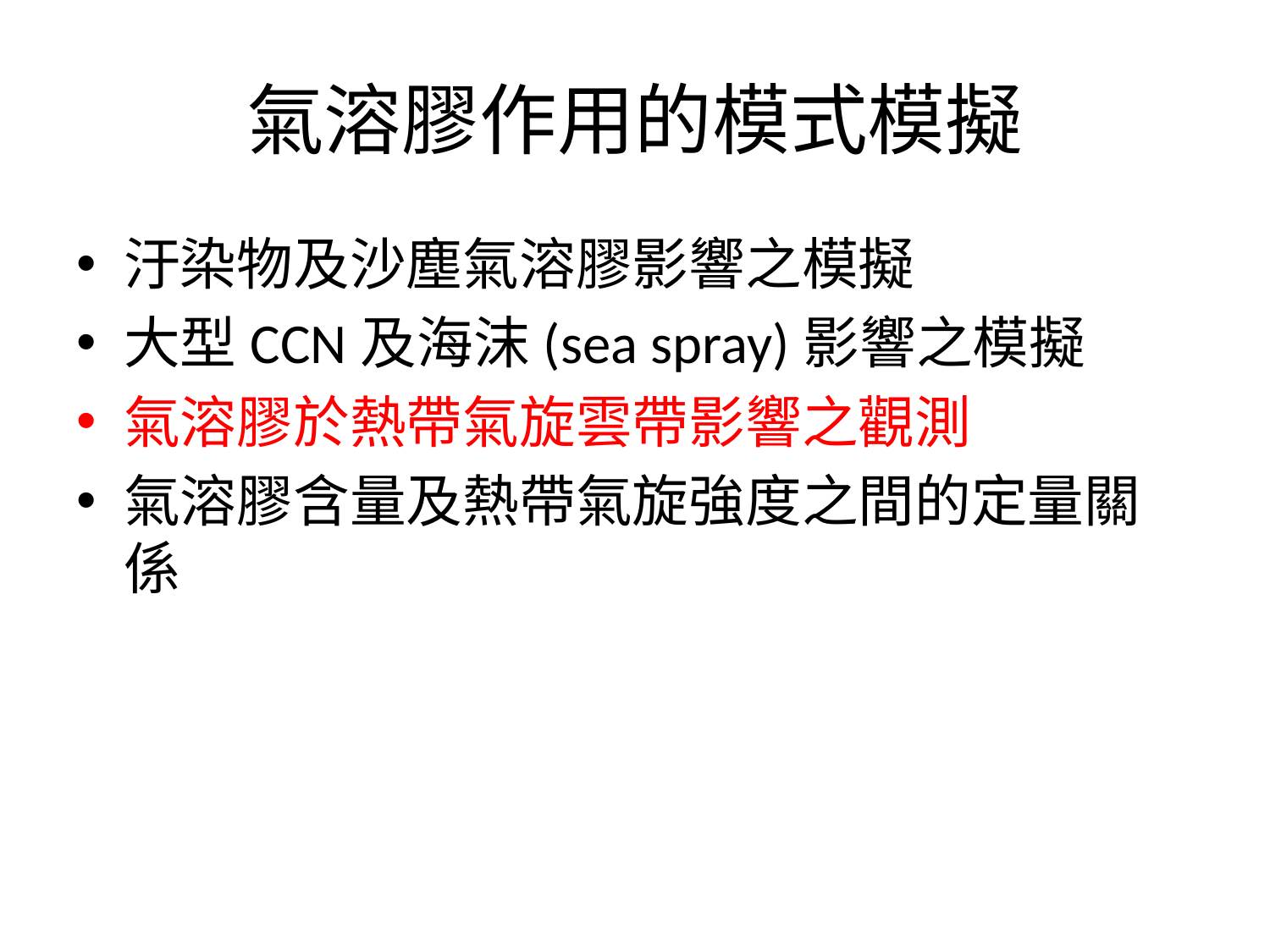

# 氣溶膠作用的模式模擬
汙染物及沙塵氣溶膠影響之模擬
大型CCN及海沫(sea spray)影響之模擬
氣溶膠於熱帶氣旋雲帶影響之觀測
氣溶膠含量及熱帶氣旋強度之間的定量關係